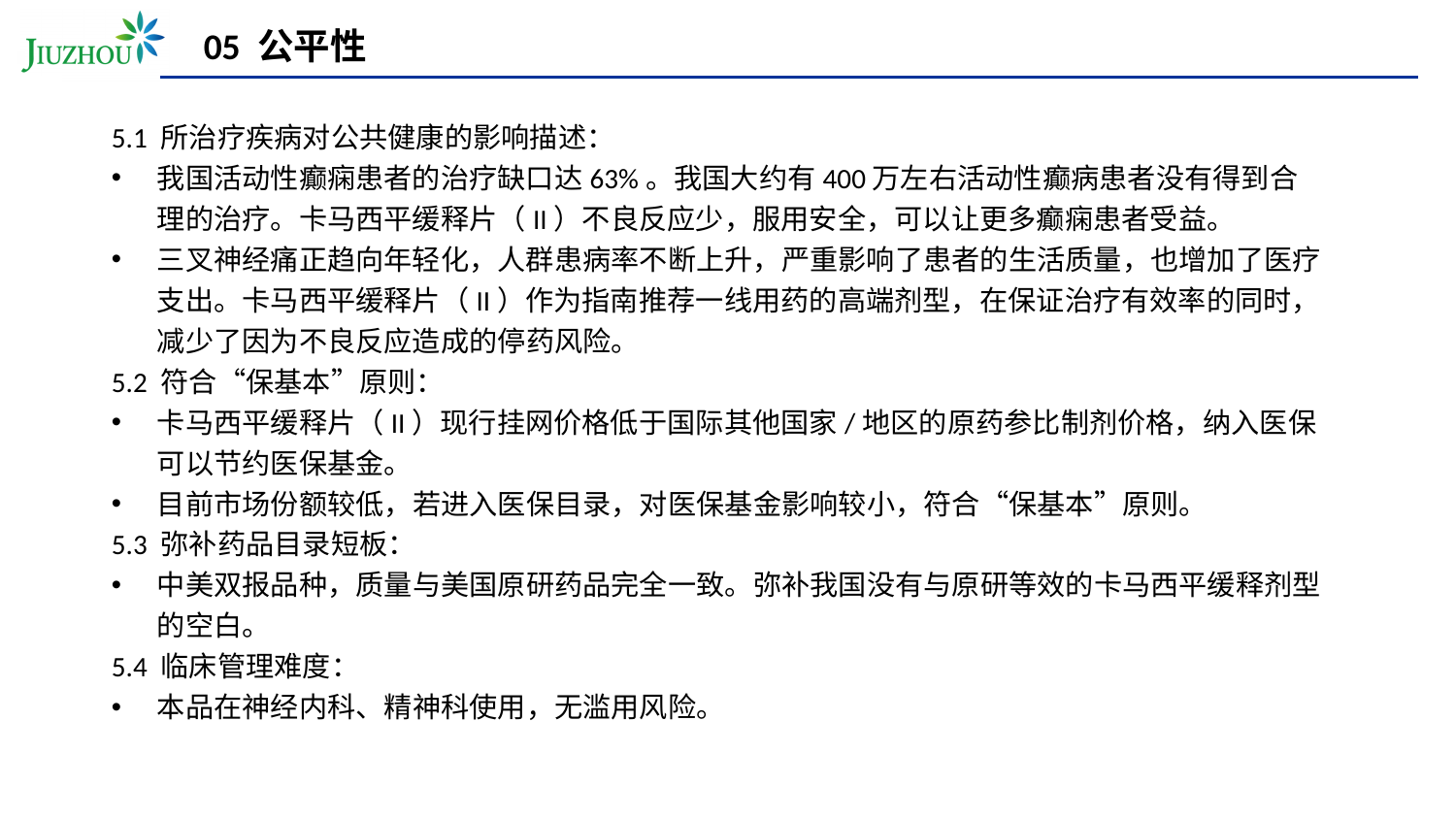

# 05 公平性
5.1 所治疗疾病对公共健康的影响描述：
我国活动性癫痫患者的治疗缺口达63%。我国大约有400万左右活动性癫病患者没有得到合理的治疗。卡马西平缓释片（II）不良反应少，服用安全，可以让更多癫痫患者受益。
三叉神经痛正趋向年轻化，人群患病率不断上升，严重影响了患者的生活质量，也增加了医疗支出。卡马西平缓释片（II）作为指南推荐一线用药的高端剂型，在保证治疗有效率的同时，减少了因为不良反应造成的停药风险。
5.2 符合“保基本”原则：
卡马西平缓释片（II）现行挂网价格低于国际其他国家/地区的原药参比制剂价格，纳入医保可以节约医保基金。
目前市场份额较低，若进入医保目录，对医保基金影响较小，符合“保基本”原则。
5.3 弥补药品目录短板：
中美双报品种，质量与美国原研药品完全一致。弥补我国没有与原研等效的卡马西平缓释剂型的空白。
5.4 临床管理难度：
本品在神经内科、精神科使用，无滥用风险。